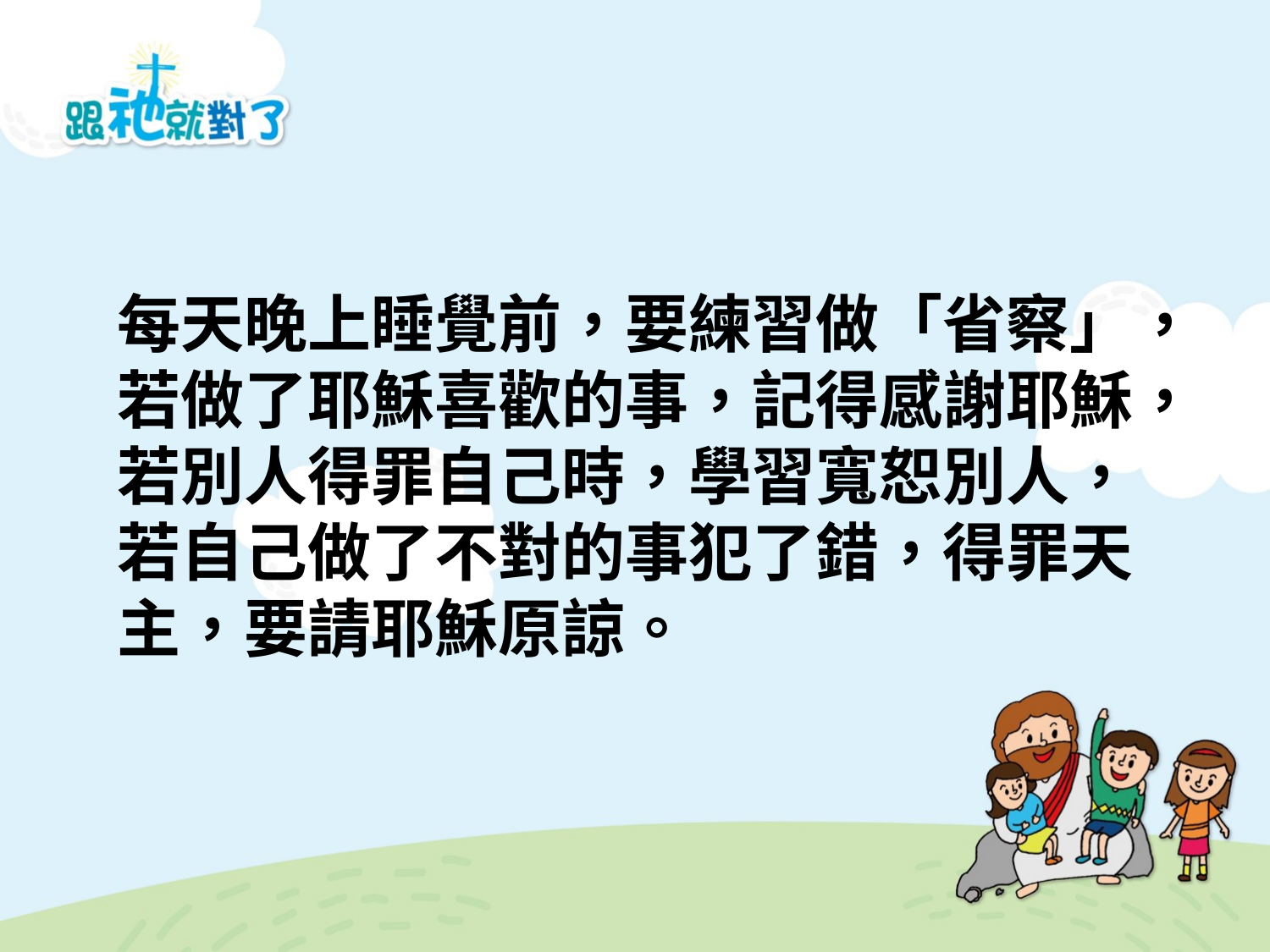

每天晚上睡覺前，要練習做「省察」，若做了耶穌喜歡的事，記得感謝耶穌，若別人得罪自己時，學習寬恕別人，若自己做了不對的事犯了錯，得罪天主，要請耶穌原諒。